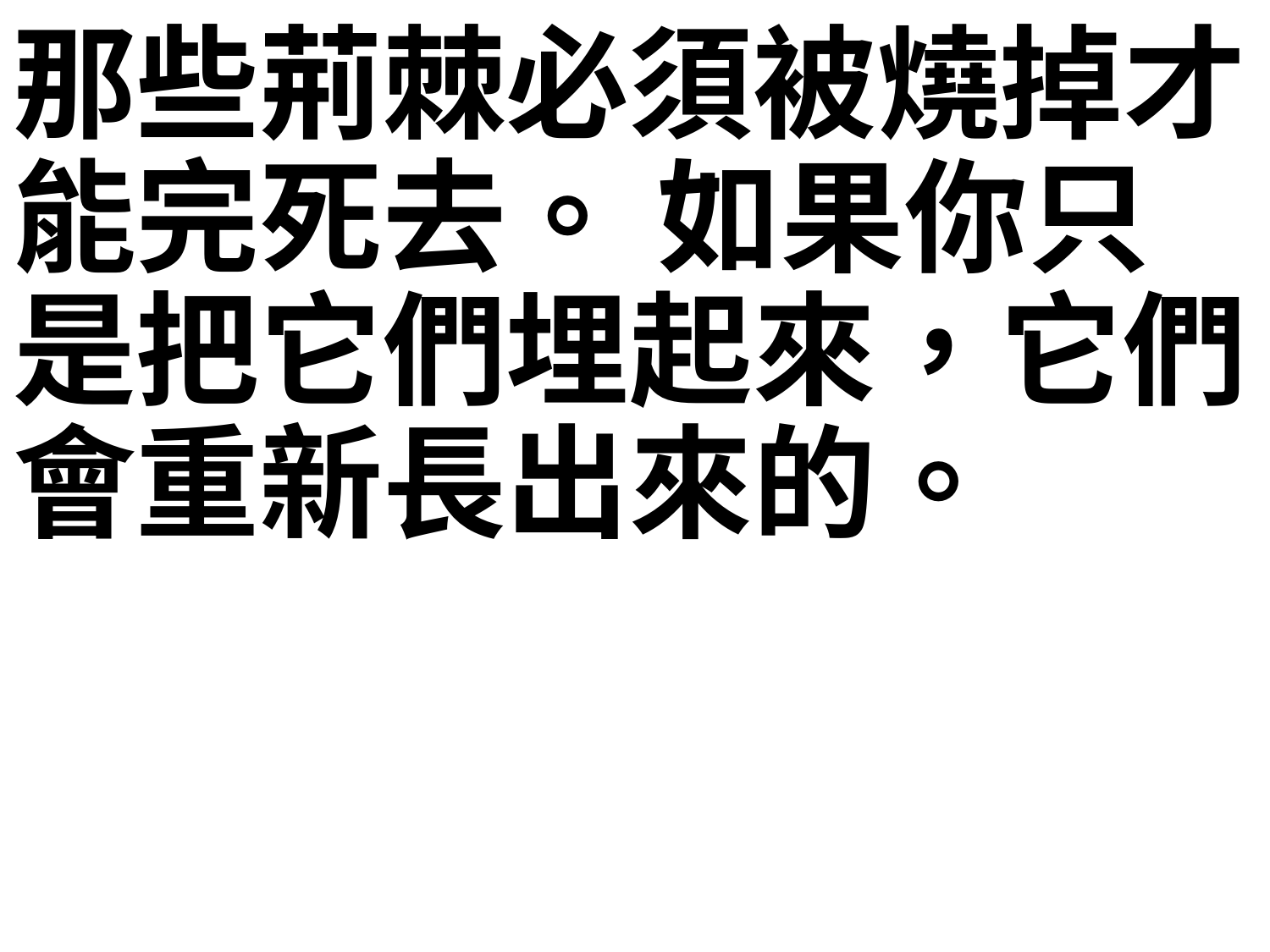

那些荊棘必須被燒掉才能完死去。 如果你只是把它們埋起來，它們會重新長出來的。